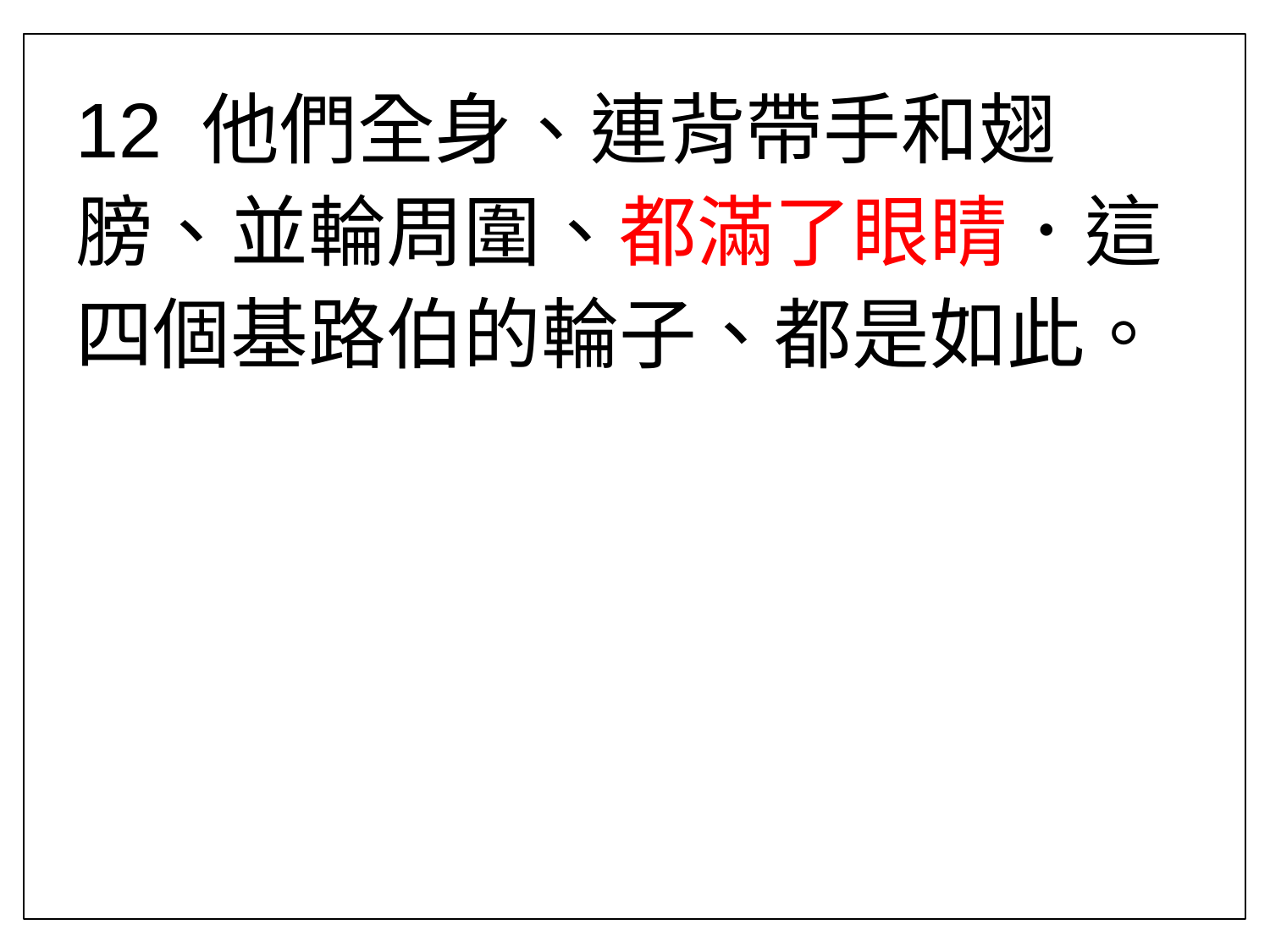

12 他們全身、連背帶手和翅膀、並輪周圍、都滿了眼睛．這四個基路伯的輪子、都是如此。